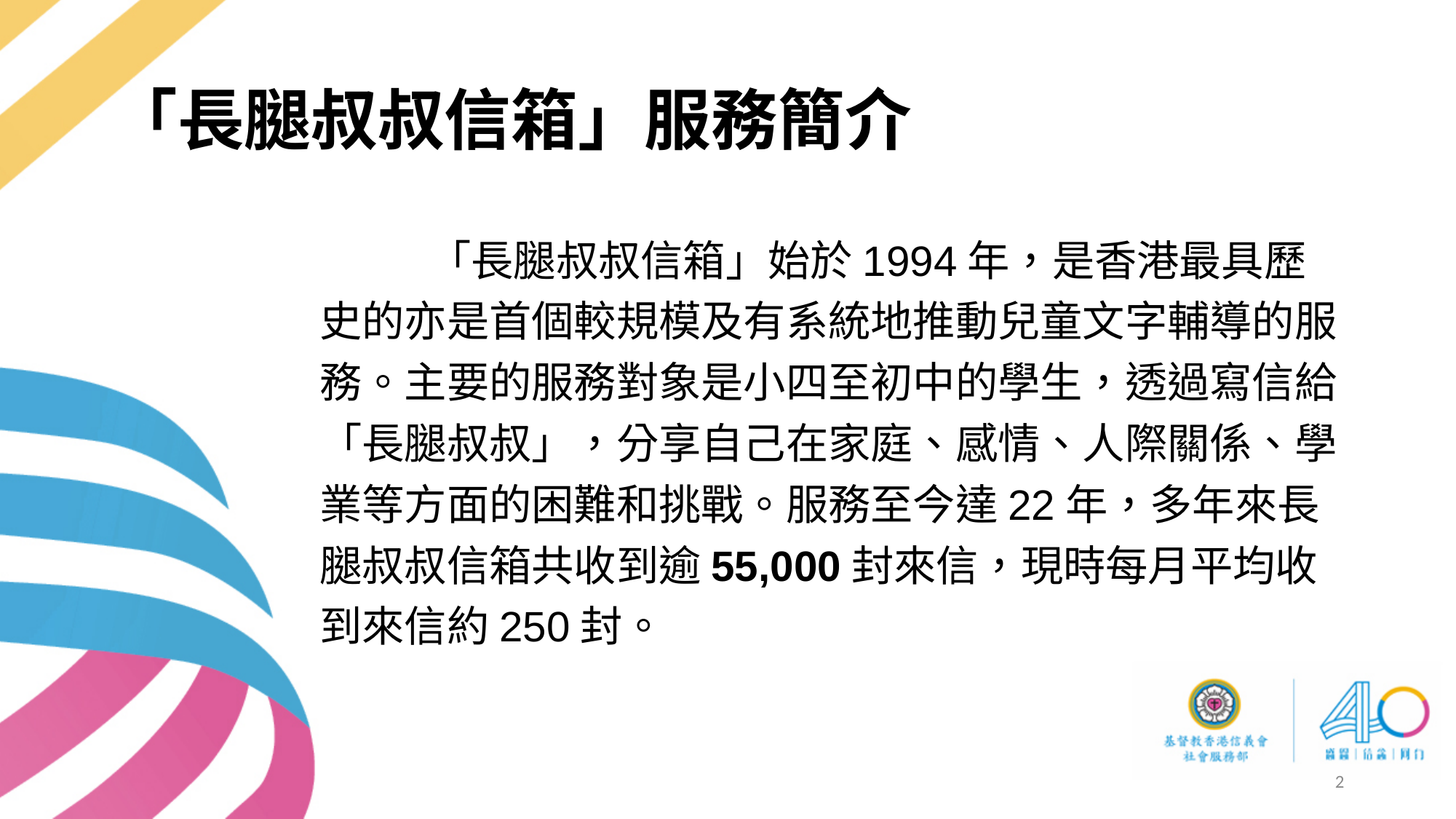

# 「長腿叔叔信箱」服務簡介
	「長腿叔叔信箱」始於1994年，是香港最具歷史的亦是首個較規模及有系統地推動兒童文字輔導的服務。主要的服務對象是小四至初中的學生，透過寫信給「長腿叔叔」，分享自己在家庭、感情、人際關係、學業等方面的困難和挑戰。服務至今達22年，多年來長腿叔叔信箱共收到逾55,000封來信，現時每月平均收到來信約250封。

2